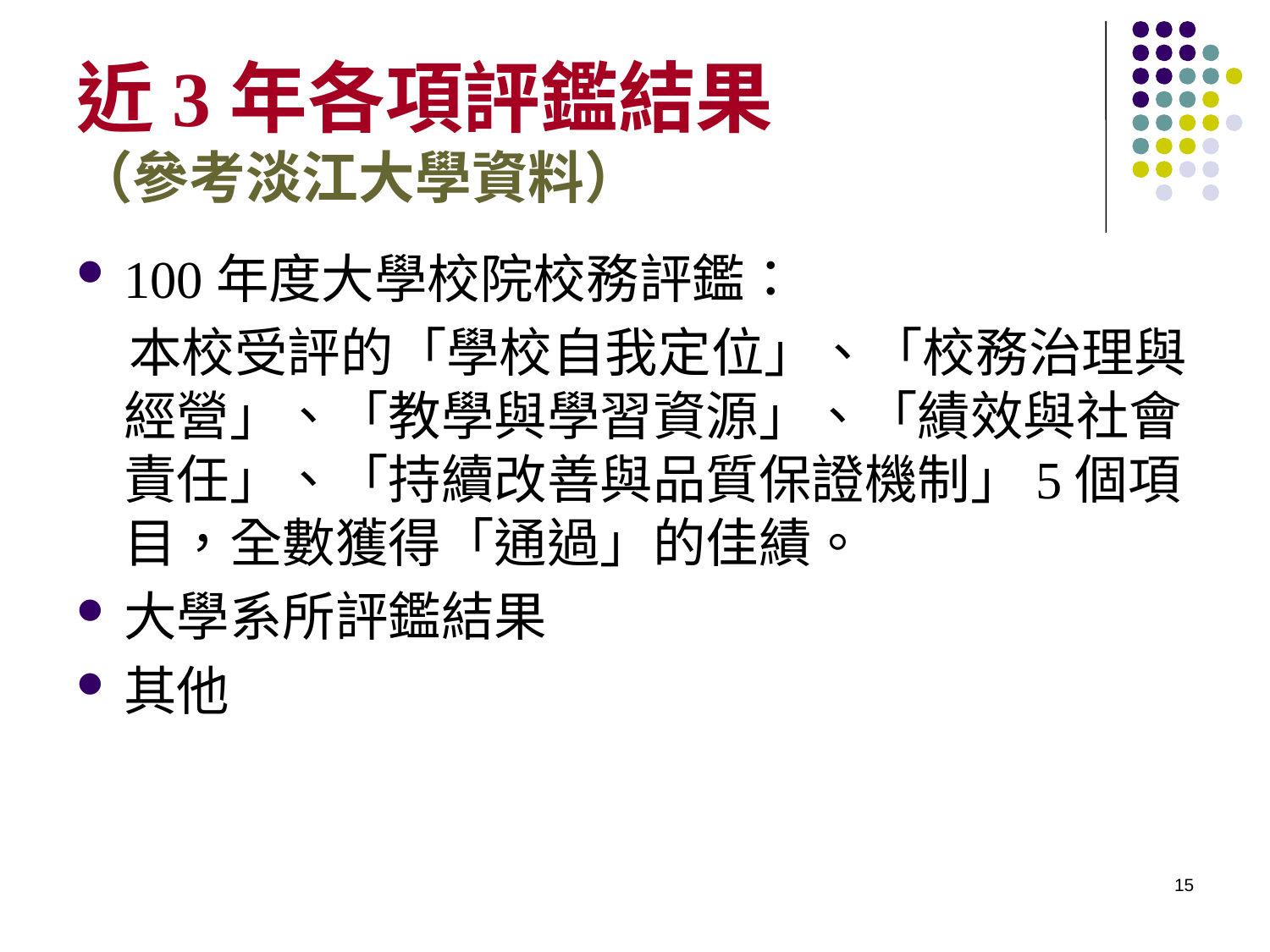

# 近3年各項評鑑結果 （參考淡江大學資料）
100年度大學校院校務評鑑：
　本校受評的「學校自我定位」、「校務治理與經營」、「教學與學習資源」、「績效與社會責任」、「持續改善與品質保證機制」5個項目，全數獲得「通過」的佳績。
大學系所評鑑結果
其他
15